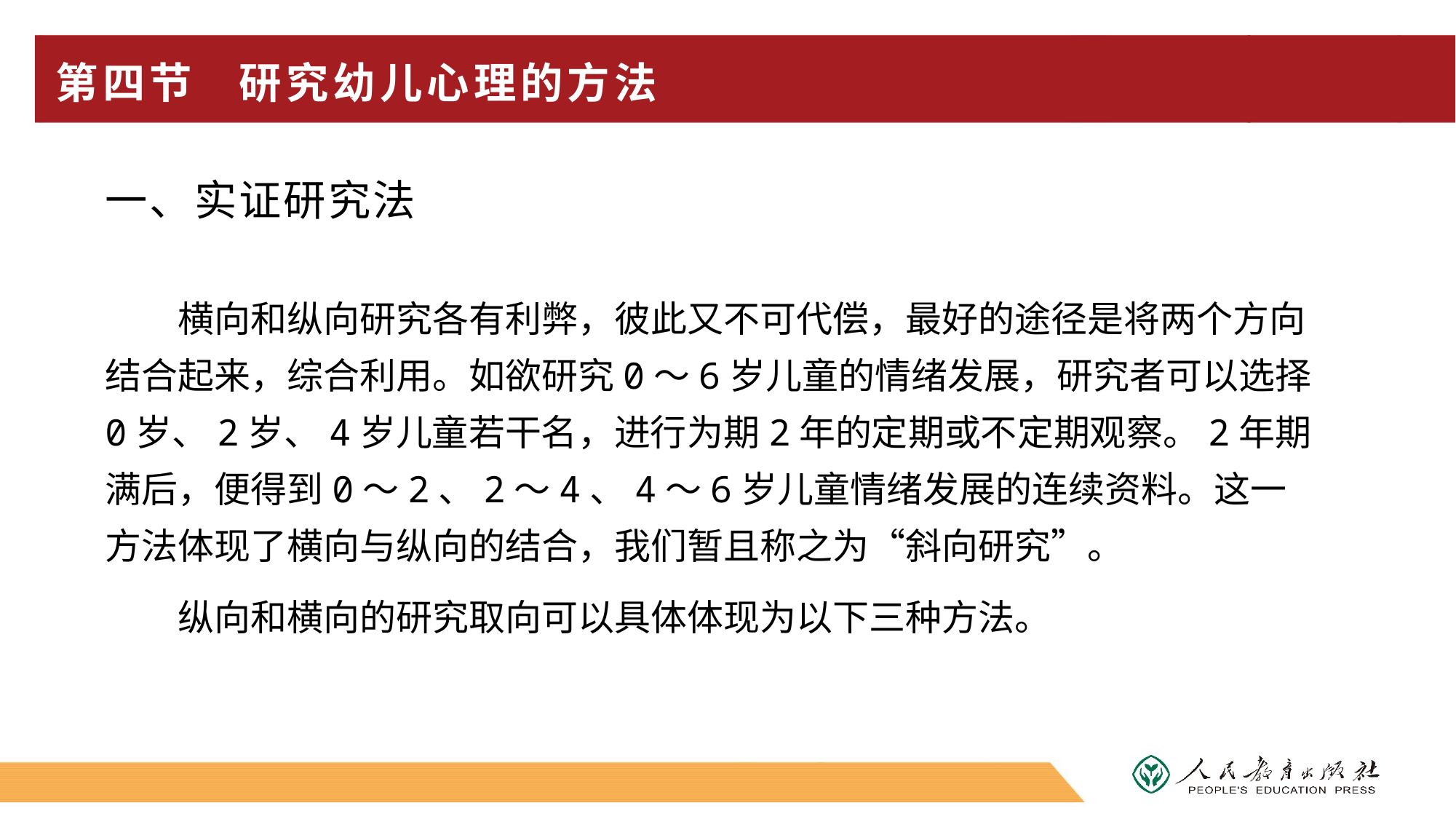

# 第四节   研究幼儿心理的方法
一、实证研究法
横向和纵向研究各有利弊，彼此又不可代偿，最好的途径是将两个方向结合起来，综合利用。如欲研究0～6岁儿童的情绪发展，研究者可以选择0岁、2岁、4岁儿童若干名，进行为期2年的定期或不定期观察。2年期满后，便得到0～2、2～4、4～6岁儿童情绪发展的连续资料。这一方法体现了横向与纵向的结合，我们暂且称之为“斜向研究”。
纵向和横向的研究取向可以具体体现为以下三种方法。